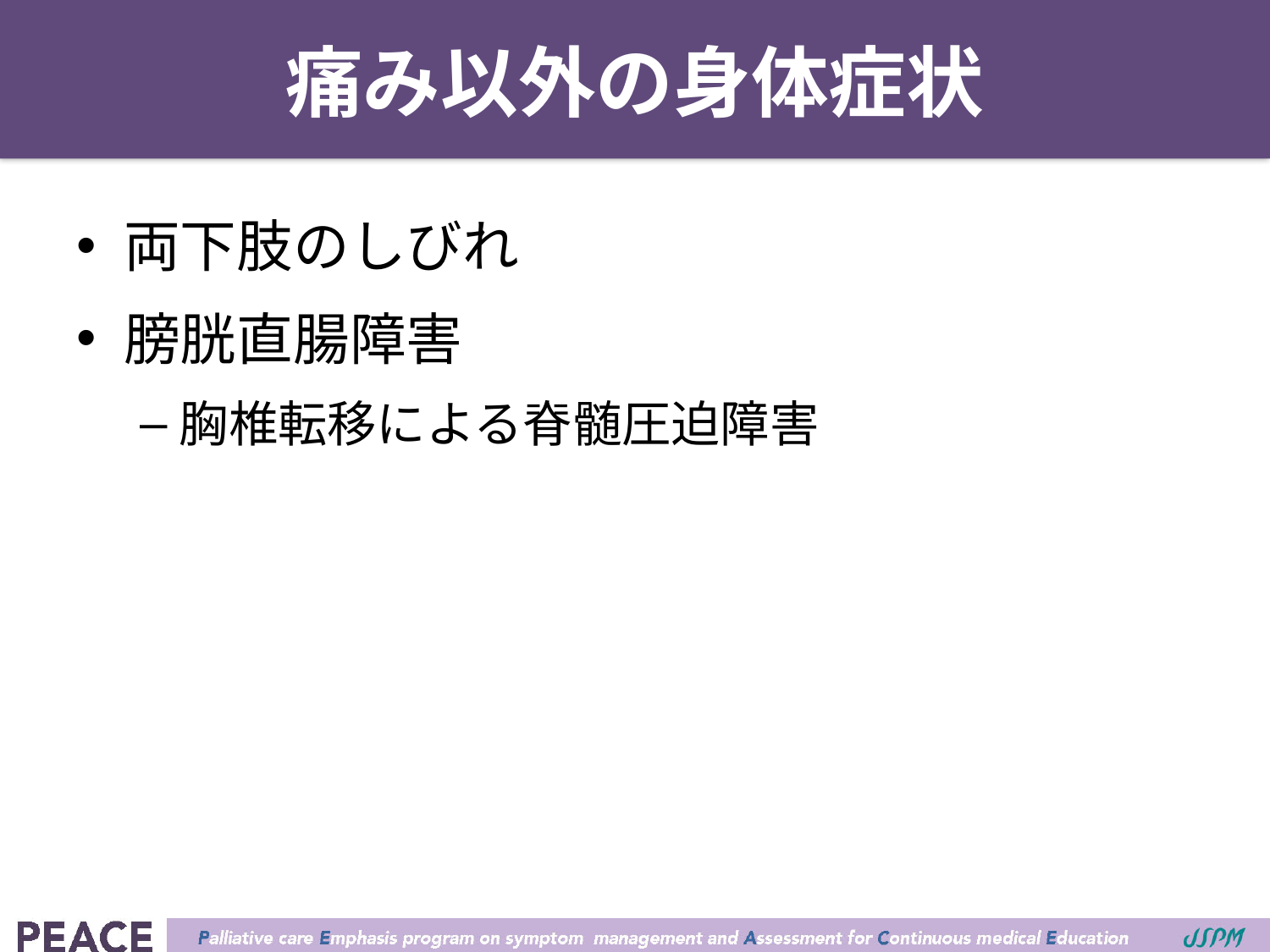

# 痛み以外の身体症状
両下肢のしびれ
膀胱直腸障害
胸椎転移による脊髄圧迫障害